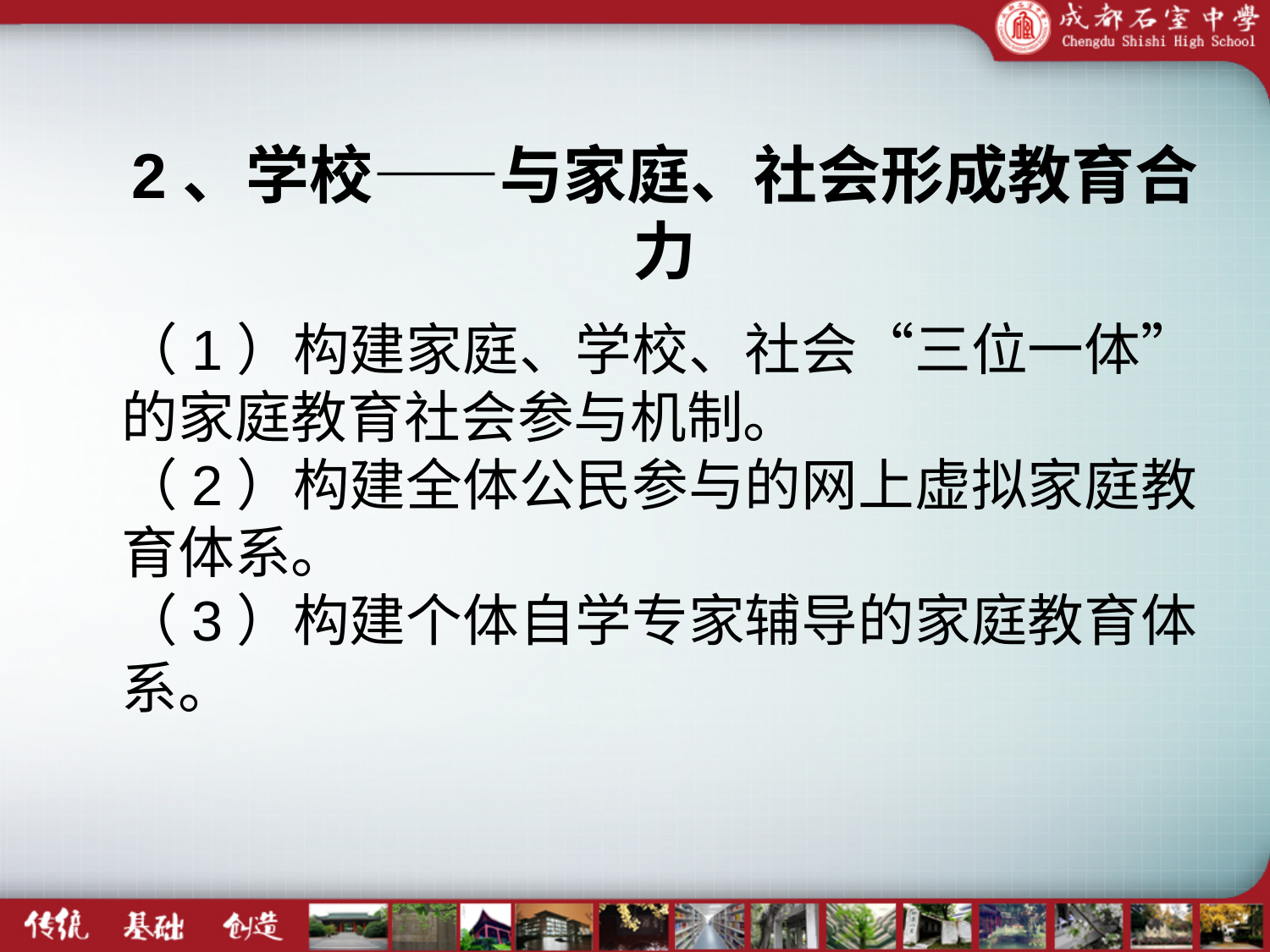

2、学校——与家庭、社会形成教育合力

（1）构建家庭、学校、社会“三位一体”的家庭教育社会参与机制。
（2）构建全体公民参与的网上虚拟家庭教育体系。
（3）构建个体自学专家辅导的家庭教育体系。